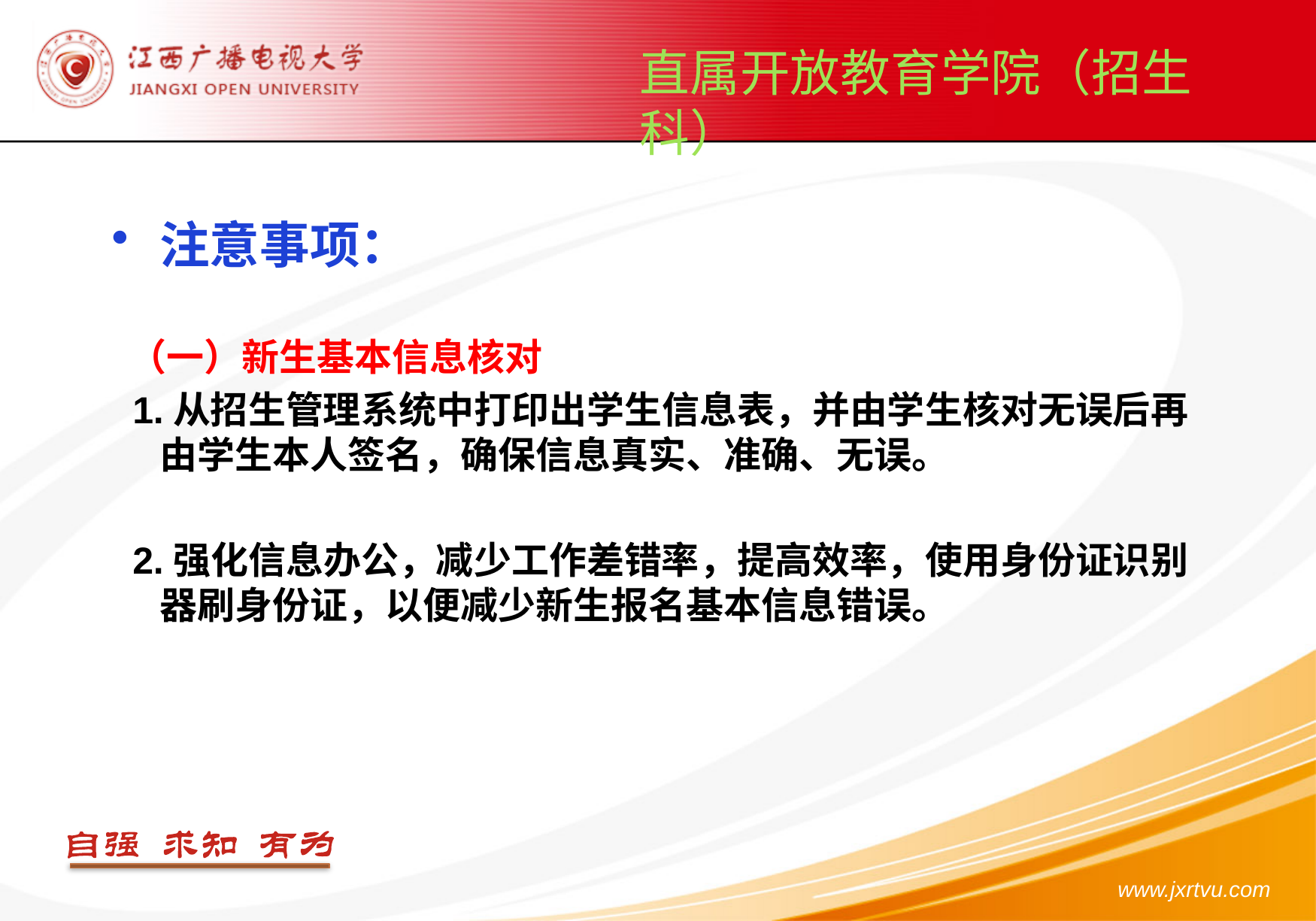

直属开放教育学院（招生科）
注意事项：

 （一）新生基本信息核对
  1.从招生管理系统中打印出学生信息表，并由学生核对无误后再由学生本人签名，确保信息真实、准确、无误。

  2.强化信息办公，减少工作差错率，提高效率，使用身份证识别器刷身份证，以便减少新生报名基本信息错误。